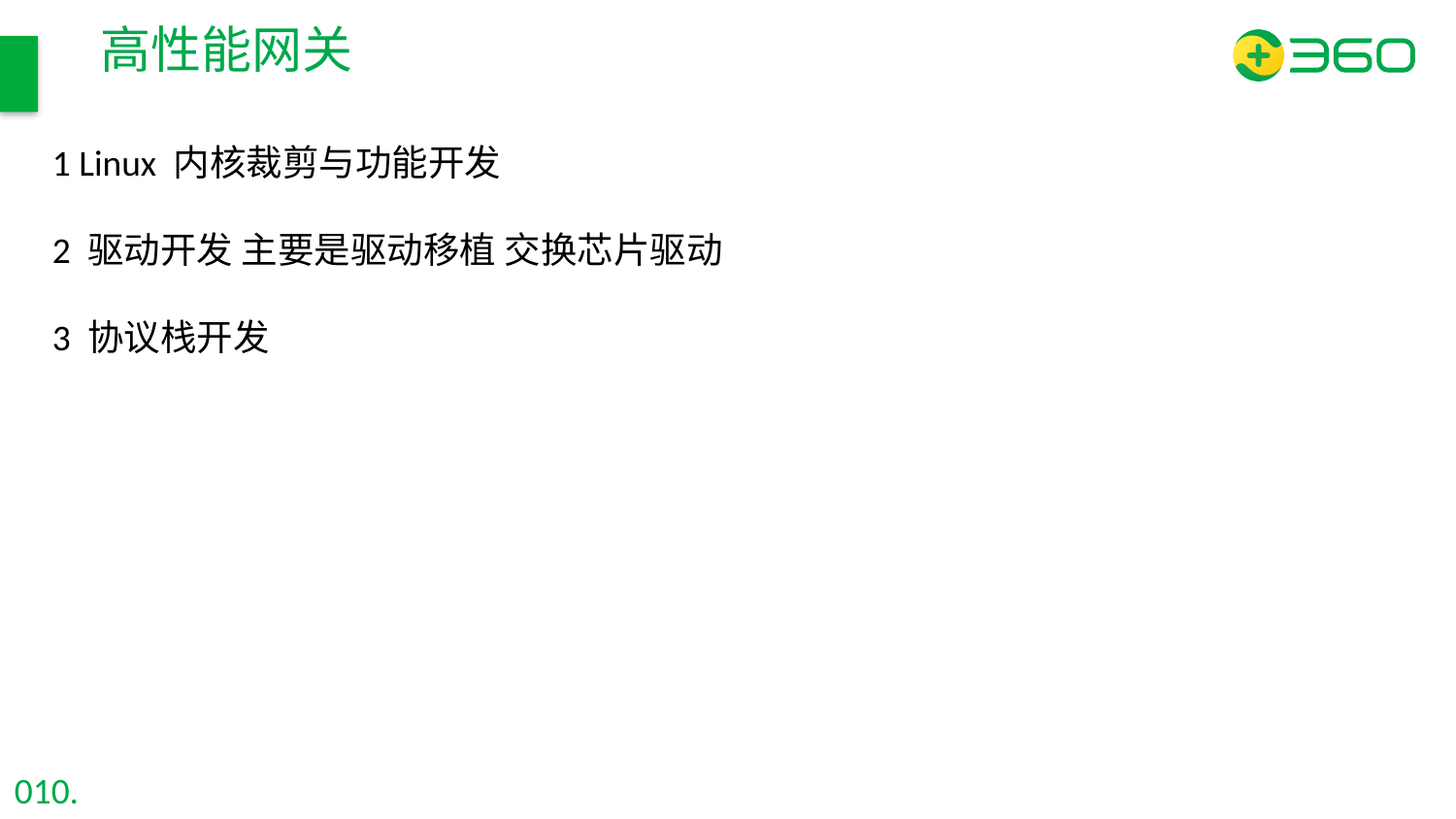

高性能网关

1 Linux 内核裁剪与功能开发

2 驱动开发 主要是驱动移植 交换芯片驱动

3 协议栈开发
010.